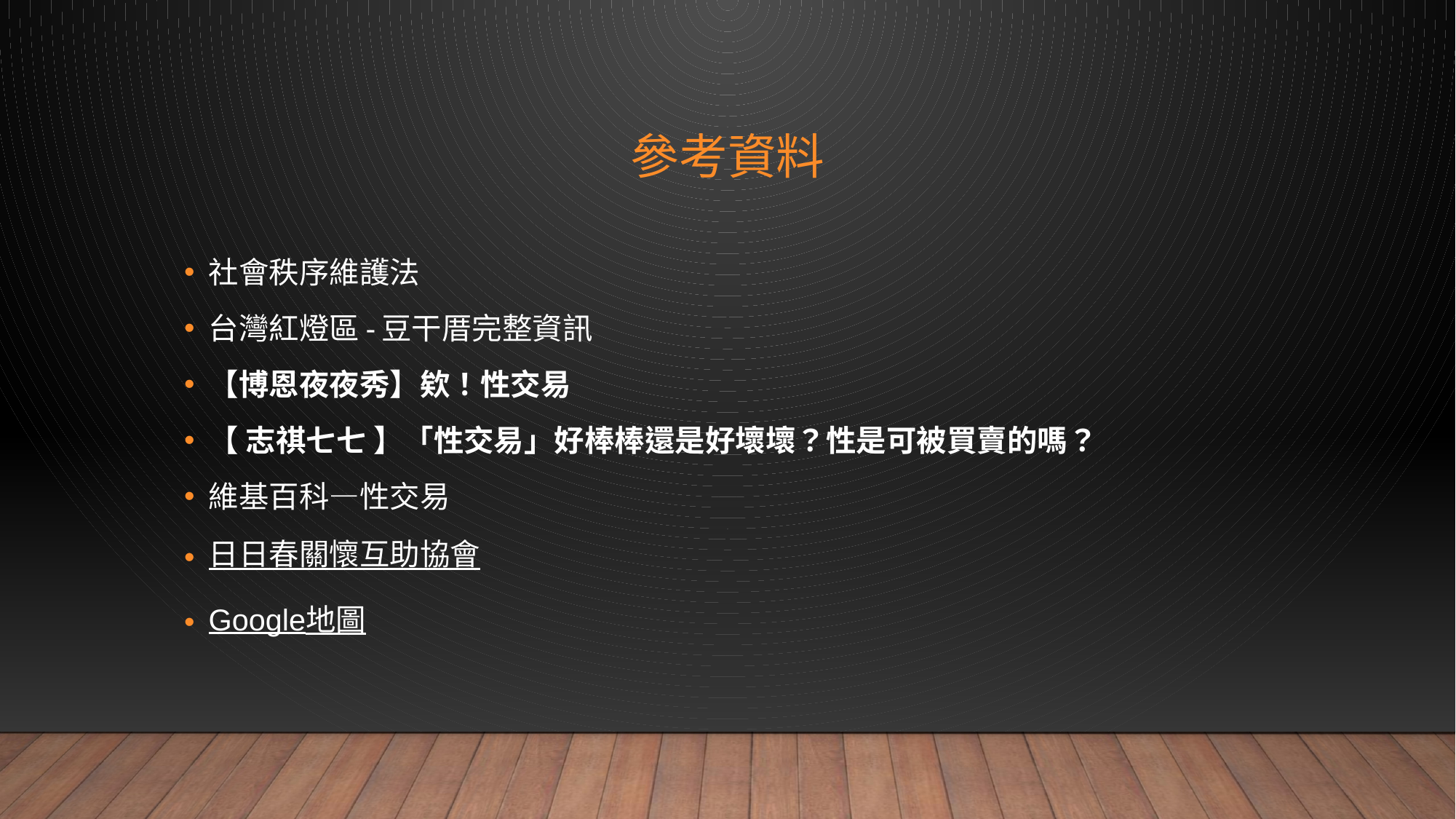

# 參考資料
社會秩序維護法
台灣紅燈區-豆干厝完整資訊
【博恩夜夜秀】欸！性交易
【 志祺七七 】「性交易」好棒棒還是好壞壞？性是可被買賣的嗎？
維基百科—性交易
日日春關懷互助協會
Google地圖